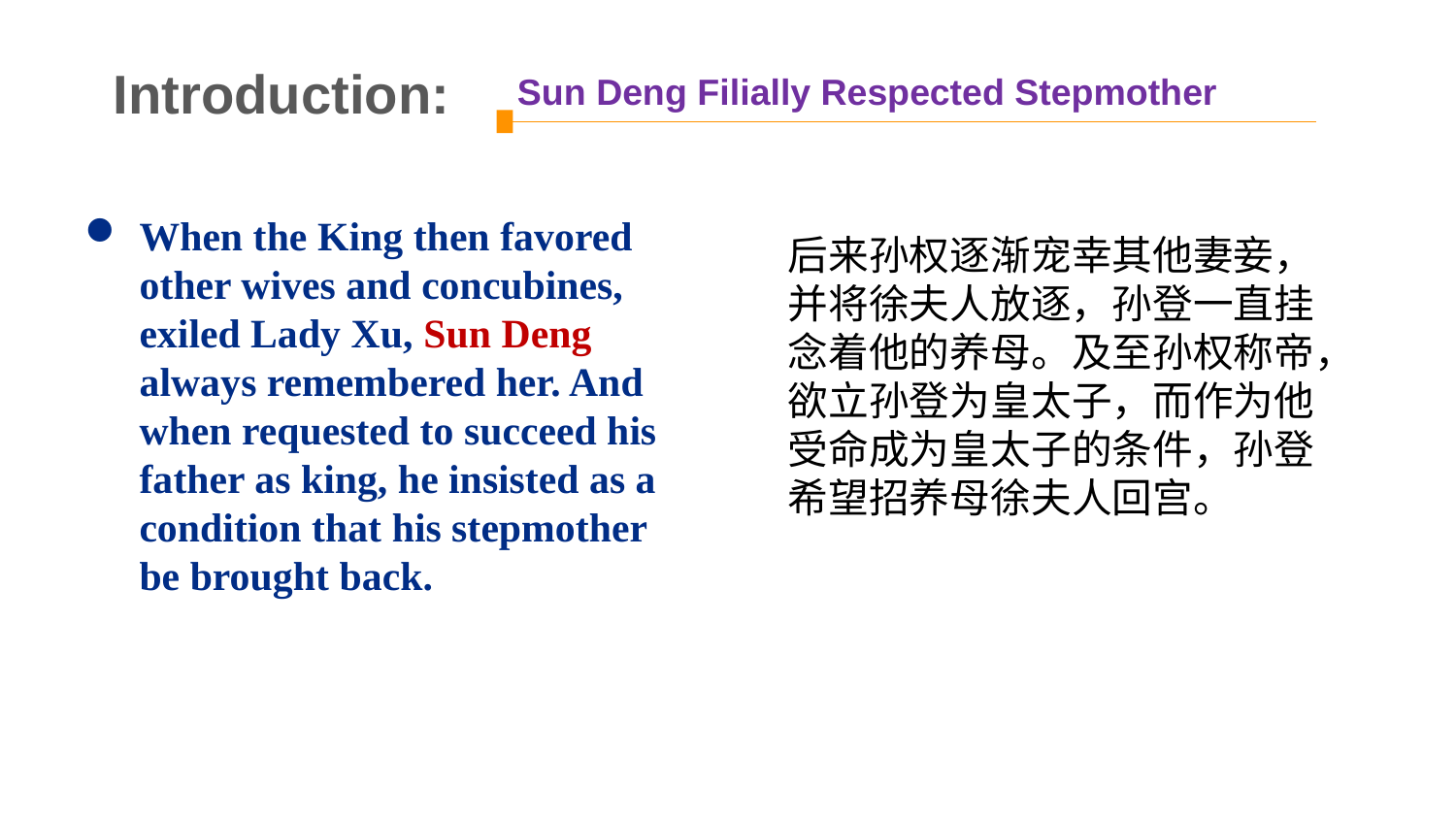

Introduction:
Sun Deng Filially Respected Stepmother

When the King then favored other wives and concubines, exiled Lady Xu, Sun Deng always remembered her. And when requested to succeed his father as king, he insisted as a condition that his stepmother be brought back.
后来孙权逐渐宠幸其他妻妾，并将徐夫人放逐，孙登一直挂念着他的养母。及至孙权称帝，欲立孙登为皇太子，而作为他受命成为皇太子的条件，孙登希望招养母徐夫人回宫。
Chapter 2   Communication Between Cultures: Verbal Communication